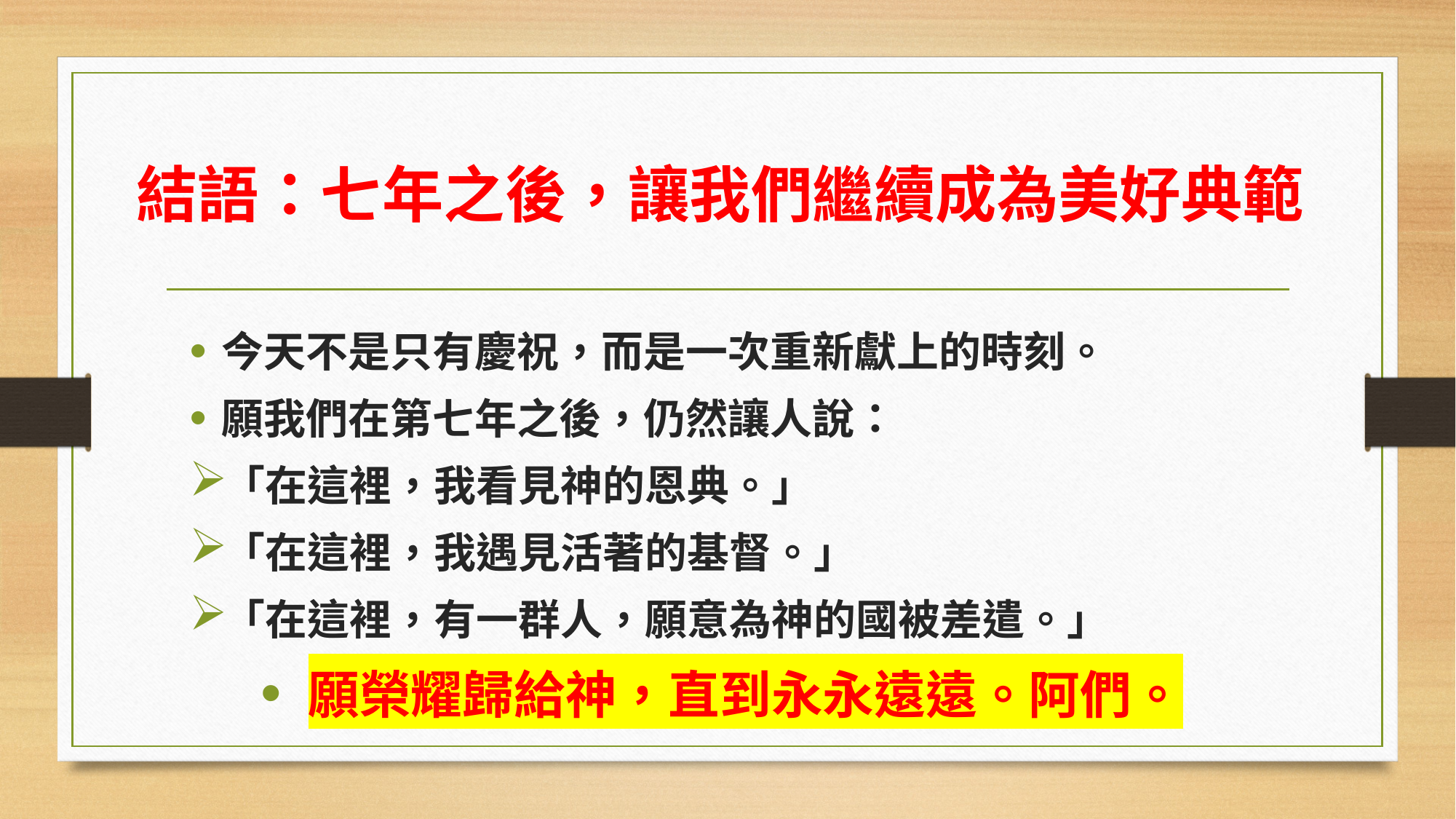

# 結語：七年之後，讓我們繼續成為美好典範
今天不是只有慶祝，而是一次重新獻上的時刻。
願我們在第七年之後，仍然讓人說：
「在這裡，我看見神的恩典。」
「在這裡，我遇見活著的基督。」
「在這裡，有一群人，願意為神的國被差遣。」
願榮耀歸給神，直到永永遠遠。阿們。